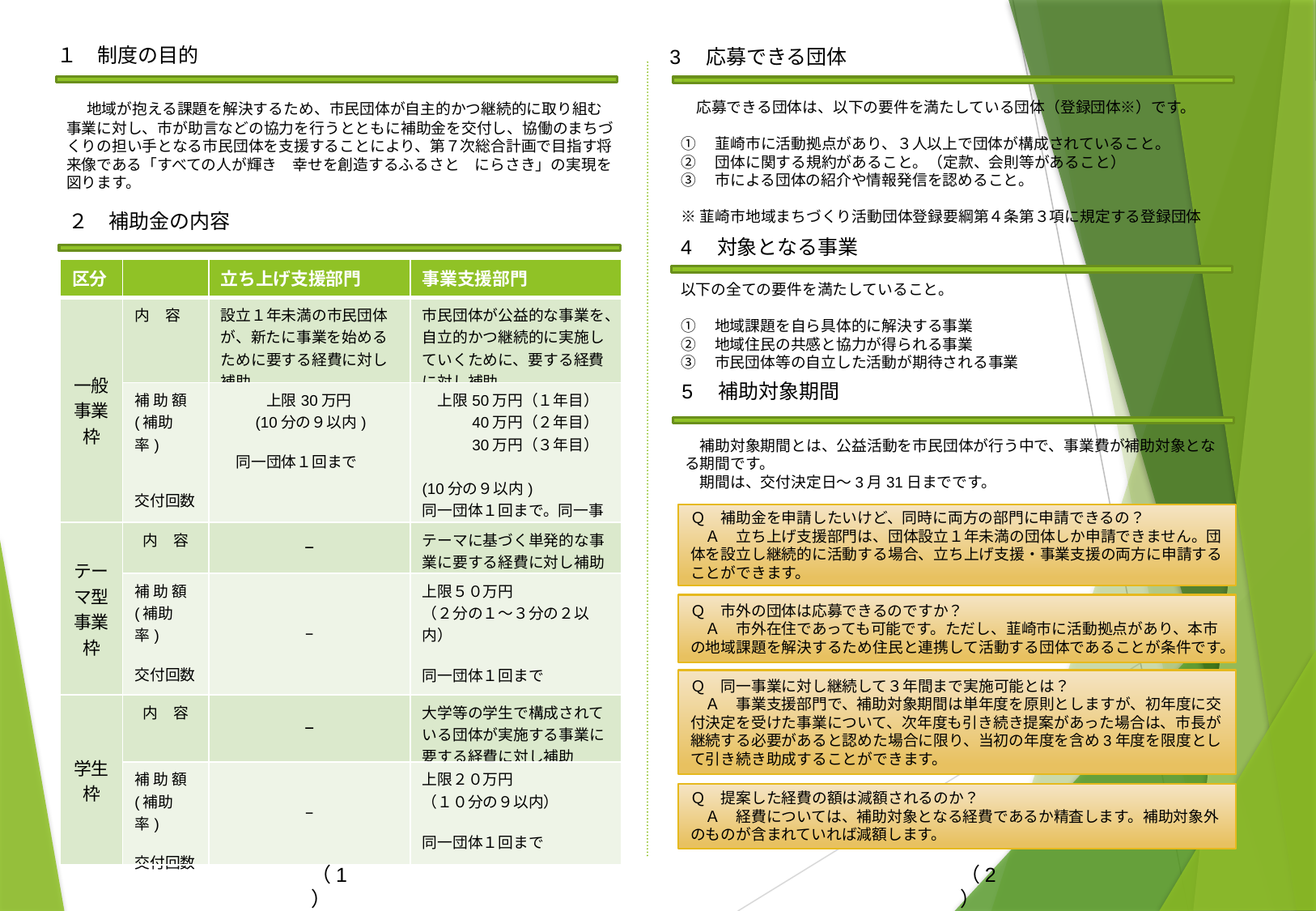

１　制度の目的

3　応募できる団体

　地域が抱える課題を解決するため、市民団体が自主的かつ継続的に取り組む
事業に対し、市が助言などの協力を行うとともに補助金を交付し、協働のまちづ
くりの担い手となる市民団体を支援することにより、第７次総合計画で目指す将
来像である「すべての人が輝き　幸せを創造するふるさと　にらさき」の実現を
図ります。
　応募できる団体は、以下の要件を満たしている団体（登録団体※）です。

①　韮崎市に活動拠点があり、３人以上で団体が構成されていること。
②　団体に関する規約があること。（定款、会則等があること）
③　市による団体の紹介や情報発信を認めること。

※韮崎市地域まちづくり活動団体登録要綱第４条第３項に規定する登録団体
２　補助金の内容
4　対象となる事業

| 区分 |  | 立ち上げ支援部門 | 事業支援部門 |
| --- | --- | --- | --- |
| 一般事業枠 | 内　容 | 設立１年未満の市民団体が、新たに事業を始めるために要する経費に対し補助 | 市民団体が公益的な事業を、自立的かつ継続的に実施していくために、要する経費に対し補助 |
|  | 補 助 額 (補助率) 交付回数 | 上限30万円 　　(10分の９以内) 　同一団体１回まで | 上限50万円（１年目） 　　　40万円（２年目） 　　　30万円（３年目）　 (10分の９以内) 同一団体１回まで。同一事業に継続して３年間助成可 |
| テーマ型事業枠 | 内　容 | ― | テーマに基づく単発的な事業に要する経費に対し補助 |
|  | 補 助 額 (補助率) 交付回数 | ― | 上限５０万円 （２分の１～３分の２以内） 同一団体１回まで |
| 学生枠 | 内　容 | ― | 大学等の学生で構成されている団体が実施する事業に要する経費に対し補助 |
|  | 補 助 額 (補助率) 交付回数 | ― | 上限２０万円 （１０分の９以内） 同一団体１回まで |

以下の全ての要件を満たしていること。

①　地域課題を自ら具体的に解決する事業
②　地域住民の共感と協力が得られる事業
③　市民団体等の自立した活動が期待される事業
5　補助対象期間

　補助対象期間とは、公益活動を市民団体が行う中で、事業費が補助対象となる期間です。
　期間は、交付決定日～3月31日までです。
Ｑ　補助金を申請したいけど、同時に両方の部門に申請できるの？
　Ａ　立ち上げ支援部門は、団体設立１年未満の団体しか申請できません。団体を設立し継続的に活動する場合、立ち上げ支援・事業支援の両方に申請することができます。
Ｑ　市外の団体は応募できるのですか？
　Ａ　市外在住であっても可能です。ただし、韮崎市に活動拠点があり、本市の地域課題を解決するため住民と連携して活動する団体であることが条件です。
Ｑ　同一事業に対し継続して３年間まで実施可能とは？
　Ａ　事業支援部門で、補助対象期間は単年度を原則としますが、初年度に交付決定を受けた事業について、次年度も引き続き提案があった場合は、市長が継続する必要があると認めた場合に限り、当初の年度を含め3年度を限度として引き続き助成することができます。
Ｑ　提案した経費の額は減額されるのか？
　Ａ　経費については、補助対象となる経費であるか精査します。補助対象外のものが含まれていれば減額します。
（2）
（1）